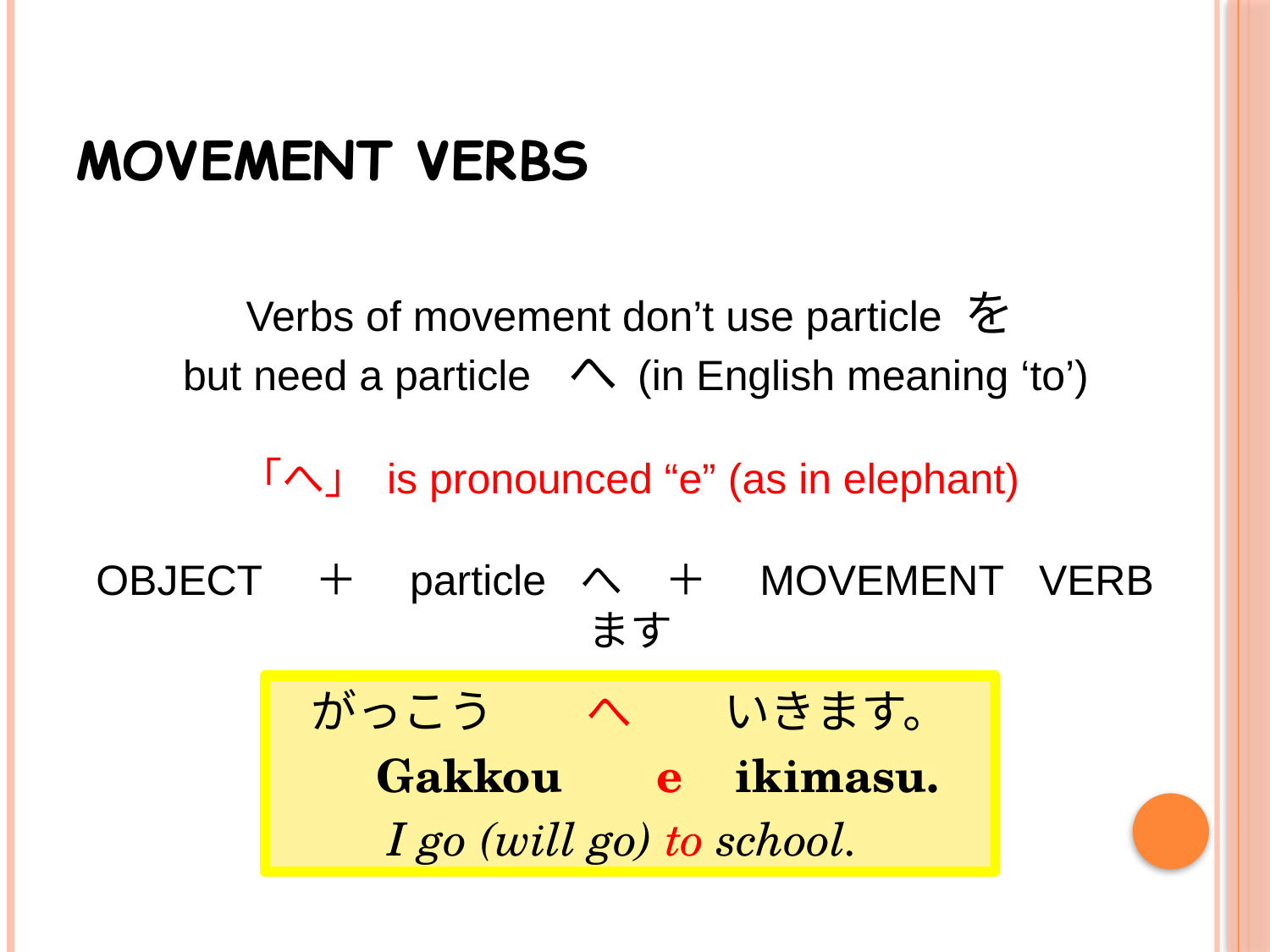

# Movement verbs
Verbs of movement don’t use particle を
 but need a particle  へ (in English meaning ‘to’)

「へ」 is pronounced “e” (as in elephant)

OBJECT　＋　particle  へ　＋　MOVEMENT   VERBます
がっこう　　へ　　いきます。
　Gakkou  　e    ikimasu.
I go (will go) to school.